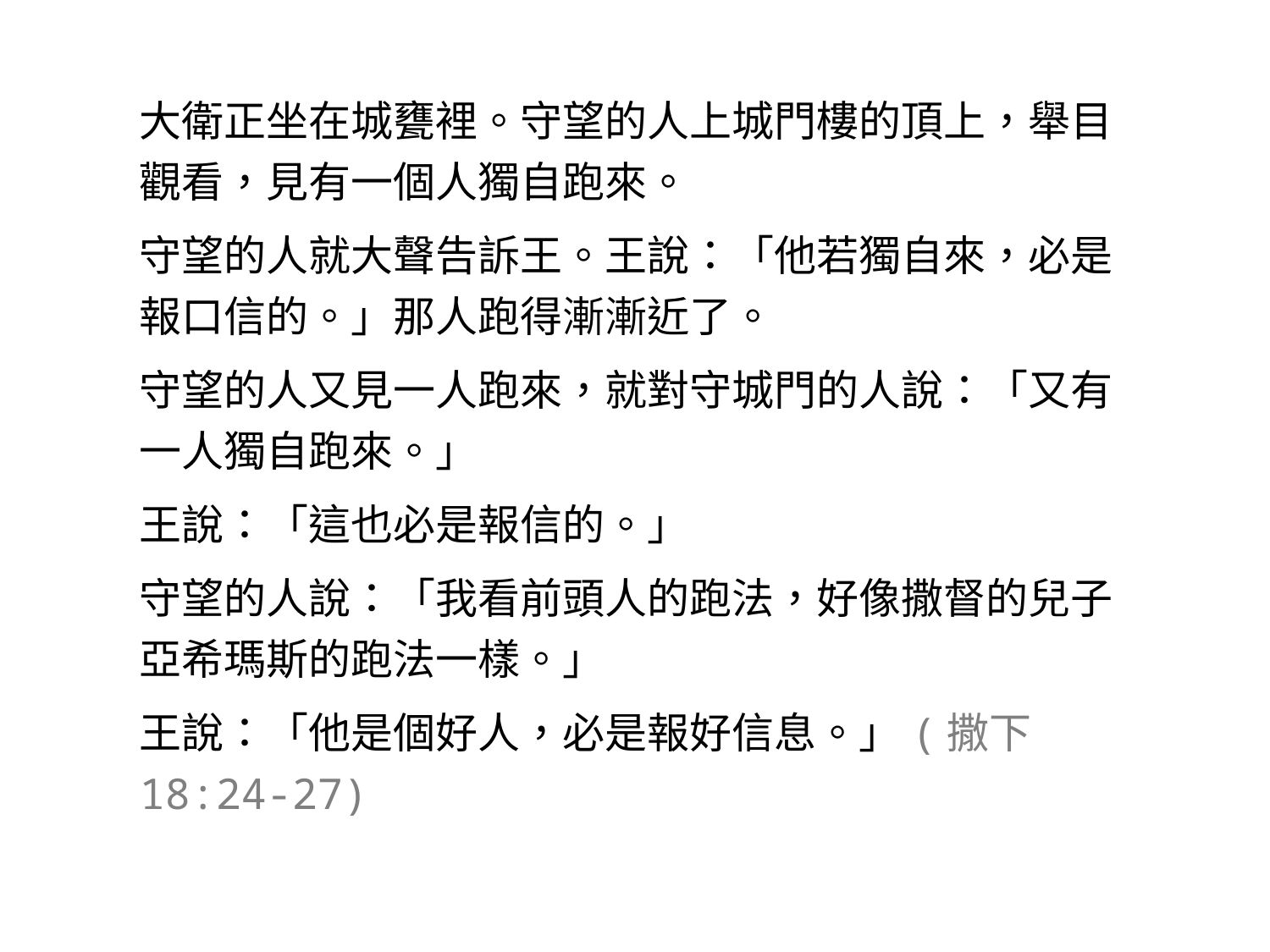

大衛正坐在城甕裡。守望的人上城門樓的頂上，舉目觀看，見有一個人獨自跑來。
守望的人就大聲告訴王。王說：「他若獨自來，必是報口信的。」那人跑得漸漸近了。
守望的人又見一人跑來，就對守城門的人說：「又有一人獨自跑來。」
王說：「這也必是報信的。」
守望的人說：「我看前頭人的跑法，好像撒督的兒子亞希瑪斯的跑法一樣。」
王說：「他是個好人，必是報好信息。」(撒下18:24-27)